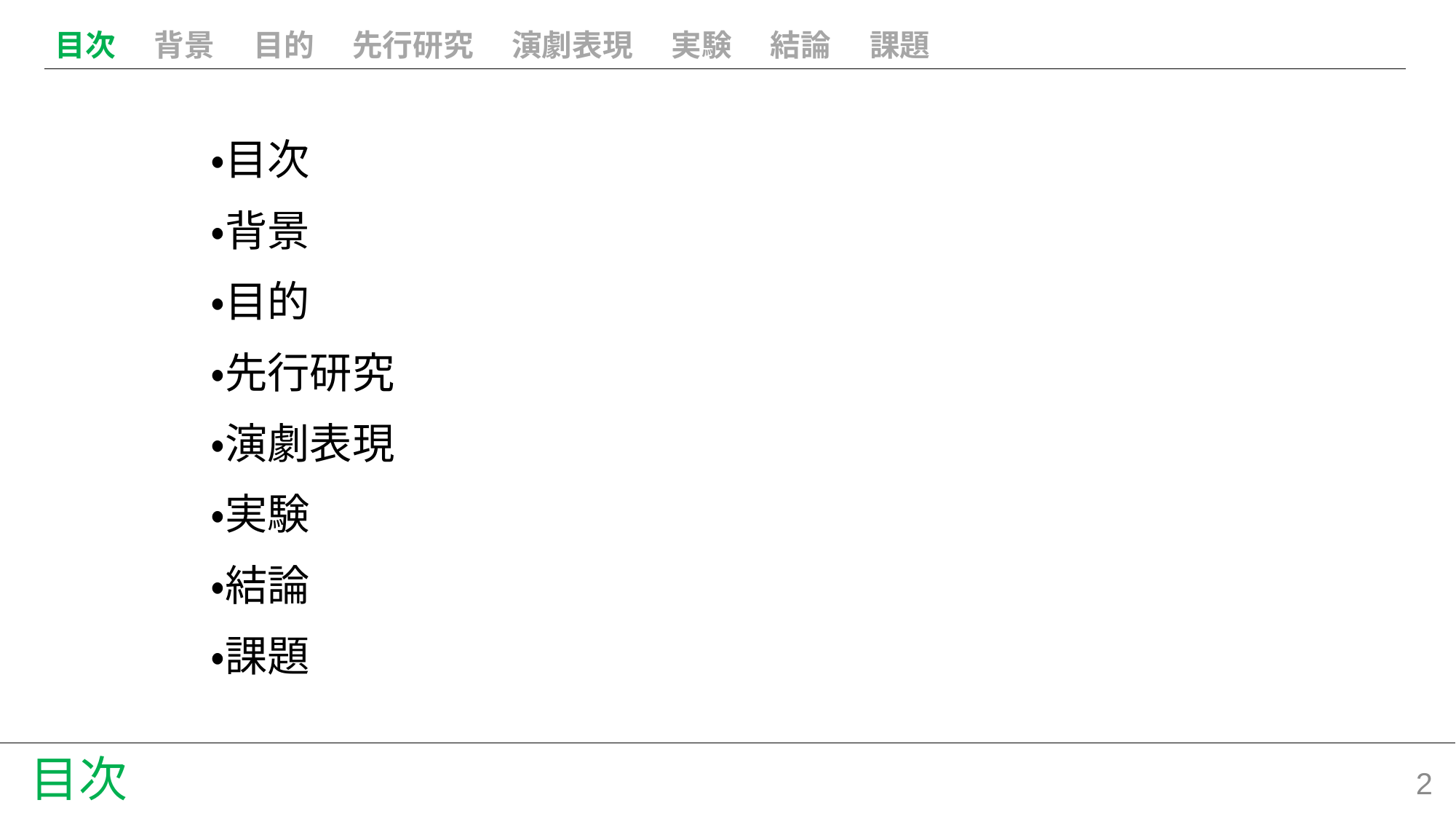

目次
背景
目的
先行研究
演劇表現
実験
結論
課題
・目次

・背景

・目的

・先行研究

・演劇表現

・実験

・結論

・課題
目次
2